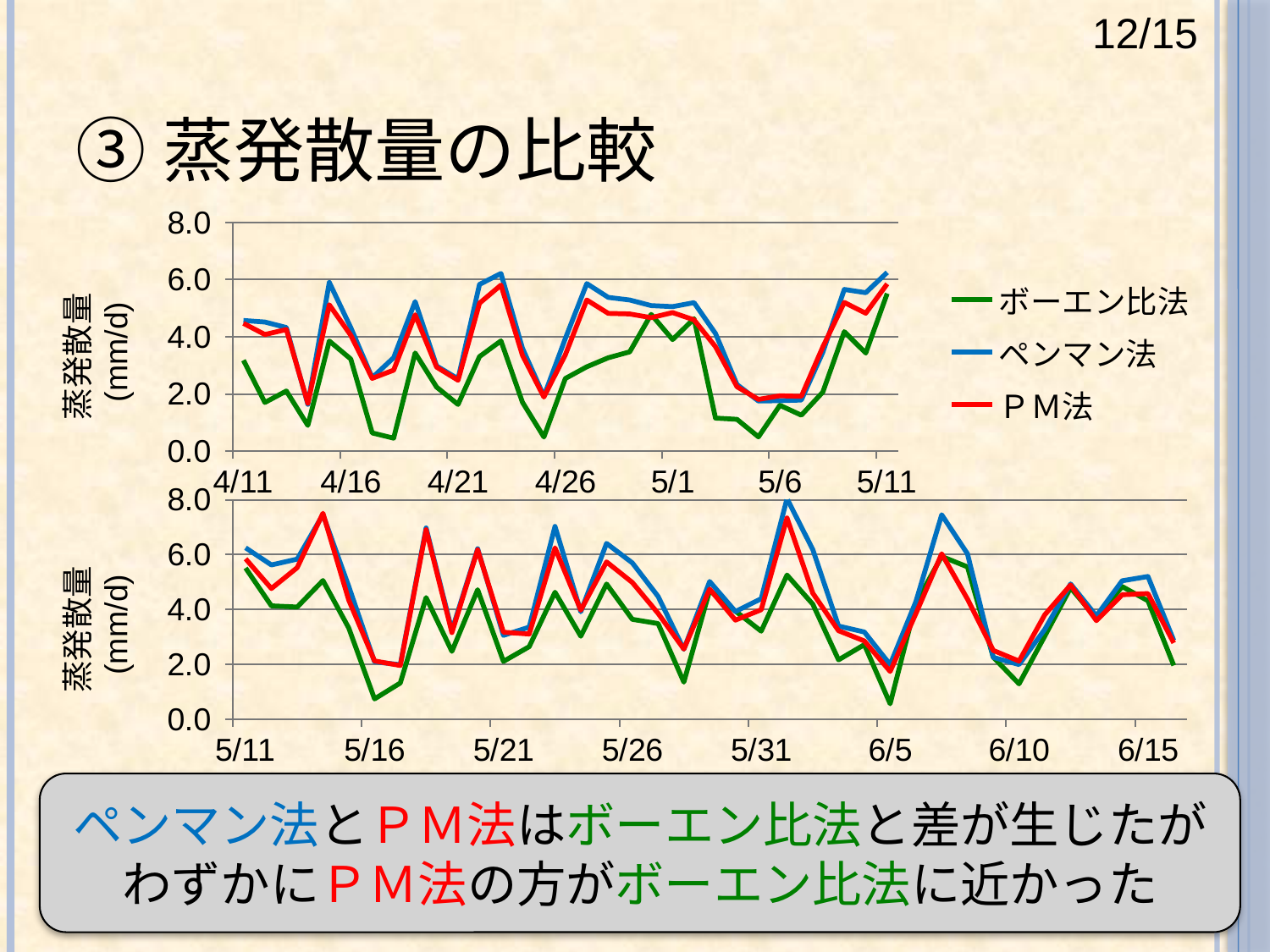

12/15
# ③蒸発散量の比較

### Chart

| Category | ボーエン比法 | ペンマン法 | ＰＭ法 |
|---|---|---|---|
| 39914 | 3.1808594093725278 | 4.5710820532592304 | 4.472006074116597 |
| 39915 | 1.7052760849404338 | 4.517323230829846 | 4.0806308061326515 |
| 39916 | 2.107844733214038 | 4.325694398062068 | 4.254881175362584 |
| 39917 | 0.9048234871828488 | 1.641175919217308 | 1.677162271502272 |
| 39918 | 3.855059355798913 | 5.902234336108527 | 5.118981949174376 |
| 39919 | 3.223439509225849 | 4.32381540983939 | 4.057249681211707 |
| 39920 | 0.6432874094214036 | 2.570024253313507 | 2.54895178495906 |
| 39921 | 0.4596578792796889 | 3.2709200606816897 | 2.835337147457224 |
| 39922 | 3.434594528329541 | 5.230655007129795 | 4.770935484490352 |
| 39923 | 2.2432417858937 | 2.9824695538868577 | 2.9419426055614837 |
| 39924 | 1.638323764578815 | 2.5309441950534177 | 2.481788290922699 |
| 39925 | 3.3088240509088838 | 5.830857182434231 | 5.1749816316610255 |
| 39926 | 3.858937697827211 | 6.2134182417010475 | 5.806824825361815 |
| 39927 | 1.7139696236548416 | 3.6035671886540412 | 3.352659650529359 |
| 39928 | 0.50074512555862 | 1.9257635321565783 | 1.8954763217706 |
| 39929 | 2.543493826508475 | 3.9429018861522245 | 3.3719554778630463 |
| 39930 | 2.9526672302363504 | 5.860369042496563 | 5.286566536464521 |
| 39931 | 3.2677969214994627 | 5.3784569708266945 | 4.819665735054193 |
| 39932 | 3.4752919246491767 | 5.287200061212284 | 4.799704732551152 |
| 39933 | 4.784260194416241 | 5.0924808615720245 | 4.6692133197057455 |
| 39934 | 3.9055102839906146 | 5.05490331375064 | 4.847225880655521 |
| 39935 | 4.6327213419765485 | 5.1945900879448805 | 4.5929716385526085 |
| 39936 | 1.1607540543109989 | 4.116231214458563 | 3.656835559431663 |
| 39937 | 1.1186292391945118 | 2.3328319662329595 | 2.2557432296338646 |
| 39938 | 0.5058660146659134 | 1.7591444376285108 | 1.8146915426165995 |
| 39939 | 1.6086247568374652 | 1.7691817708272328 | 1.940658145342464 |
| 39940 | 1.2622128054394166 | 1.790807439939488 | 1.9207201953833426 |
| 39941 | 2.0680261253920458 | 3.456873634715666 | 3.646067829215036 |
| 39942 | 4.1813893987001824 | 5.6545372056686345 | 5.201333526856339 |
| 39943 | 3.431941343925908 | 5.5418144285828985 | 4.825268020265745 |
| 39944 | 5.513963086884393 | 6.249844320214519 | 5.849144074230148 |

### Chart

| Category | ボーエン比法 | ペンマン法 | ＰＭ法 |
|---|---|---|---|
| 39944 | 5.513963086884393 | 6.249844320214519 | 5.849144074230148 |
| 39945 | 4.134932794671371 | 5.624434899157204 | 4.7656587479819175 |
| 39946 | 4.0901662007294375 | 5.8374549101421955 | 5.52517867059097 |
| 39947 | 5.056765167394556 | 7.457554860217001 | 7.508036381519633 |
| 39948 | 3.3254028874814647 | 4.84282865243868 | 4.344304448144424 |
| 39949 | 0.7394344310405097 | 2.092477666097548 | 2.1244008470098232 |
| 39950 | 1.3211009819664203 | 1.985104499170088 | 1.9585711211485954 |
| 39951 | 4.434541638659734 | 6.974618384873874 | 6.908349619170092 |
| 39952 | 2.4739755498267058 | 3.234645624489959 | 3.158367962672241 |
| 39953 | 4.721793368477361 | 6.217731555274748 | 6.179248698491785 |
| 39954 | 2.108280088055581 | 3.0564100791371347 | 3.1712251410897525 |
| 39955 | 2.644599854347356 | 3.357633802544467 | 3.1066511157336967 |
| 39956 | 4.629579101266161 | 7.0277218610105345 | 6.2459576266214345 |
| 39957 | 3.0264502633613772 | 3.917330697349761 | 3.975659776981033 |
| 39958 | 4.92979751554175 | 6.409722890389253 | 5.7356235589673 |
| 39959 | 3.6434170986746692 | 5.700138381912052 | 4.987581437246459 |
| 39960 | 3.4889475295757513 | 4.476456134462453 | 3.8592834759607255 |
| 39961 | 1.352476267059981 | 2.5485650466091814 | 2.5582334971141565 |
| 39962 | 4.69302969099788 | 5.021672052184941 | 4.745502993583401 |
| 39963 | 3.940908327814676 | 3.9265133855346703 | 3.613496605007754 |
| 39964 | 3.210490647410887 | 4.3941141347536945 | 3.993398632772568 |
| 39965 | 5.256615933802461 | 8.044105843614796 | 7.3369449315265305 |
| 39966 | 4.1946415545104365 | 6.186136774163596 | 4.595599105156691 |
| 39967 | 2.163506988921047 | 3.395792367784736 | 3.2266721049064535 |
| 39968 | 2.718681293791819 | 3.1780709067592987 | 2.852106624477978 |
| 39969 | 0.5642248204485635 | 1.9912373973507584 | 1.7421327961879758 |
| 39970 | 4.233690687367997 | 4.2903105734592355 | 3.8530338783470026 |
| 39971 | 5.933512947194512 | 7.452761178657692 | 6.0311138545164455 |
| 39972 | 5.554763231571849 | 6.032713802650448 | 4.383203731143751 |
| 39973 | 2.26189572390246 | 2.2535249141370493 | 2.5081590574960715 |
| 39974 | 1.2904038331299668 | 1.99228461080889 | 2.118537677266696 |
| 39975 | 3.030335599524017 | 3.27578667123546 | 3.810199811856921 |
| 39976 | 4.791318464373203 | 4.932851311654552 | 4.893243637467304 |
| 39977 | 3.668585055852869 | 3.7667160291983444 | 3.5963799791134927 |
| 39978 | 4.8370413410346424 | 5.047050492292891 | 4.539725689159043 |
| 39979 | 4.319359183754321 | 5.203631760342153 | 4.580091796494052 |
| 39980 | 1.9601188269236582 | 2.873161977170989 | 2.780897904730675 |
ペンマン法とＰＭ法はボーエン比法と差が生じたがわずかにＰＭ法の方がボーエン比法に近かった